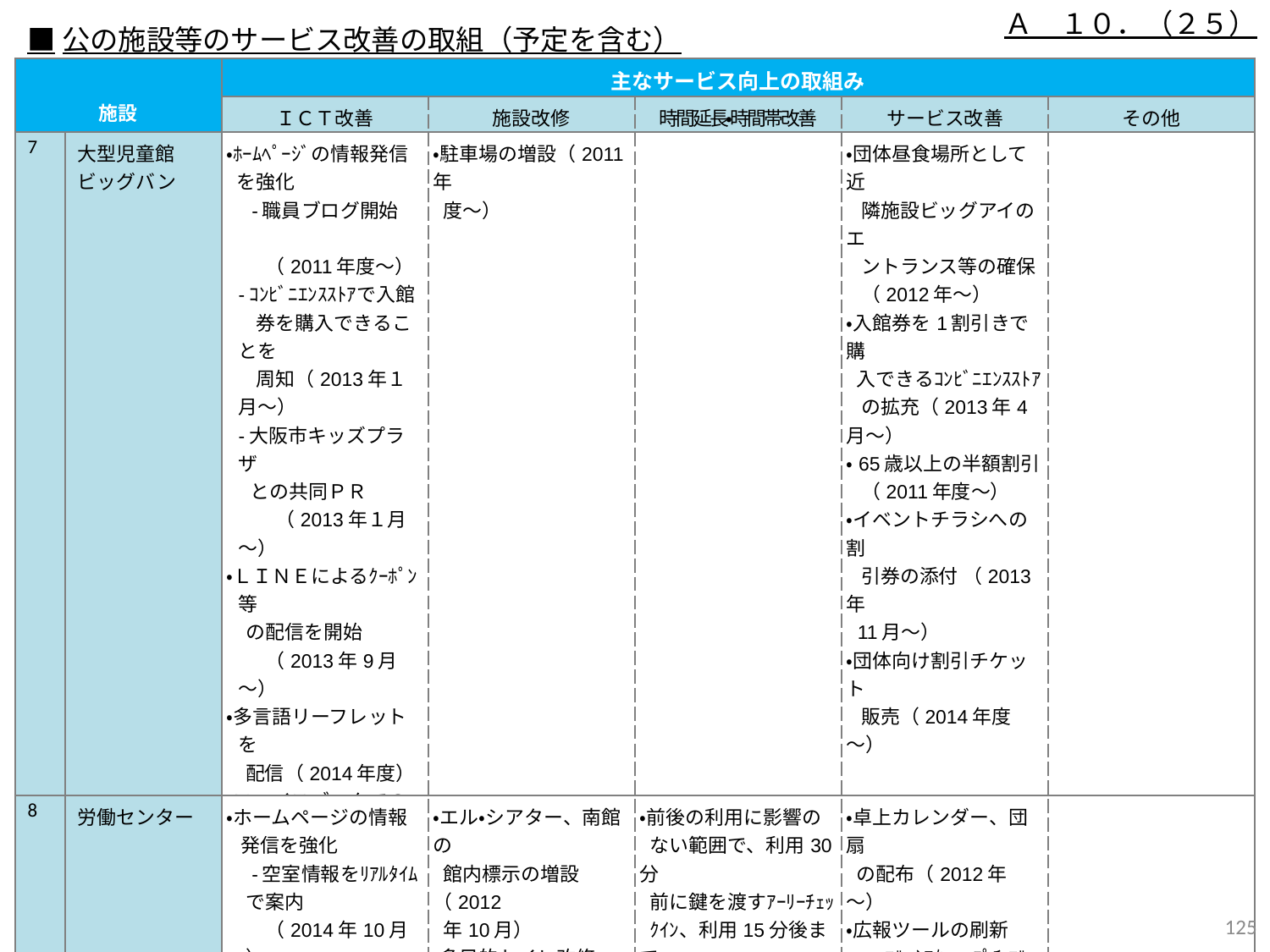

Ａ　１０．（２５）
■公の施設等のサービス改善の取組（予定を含む）
| 施設 |  | 主なサービス向上の取組み |  |  |  |  |
| --- | --- | --- | --- | --- | --- | --- |
|  |  | ＩＣＴ改善 | 施設改修 | 時間延長・時間帯改善 | サービス改善 | その他 |
| 7 | 大型児童館ビッグバン | ・ﾎｰﾑﾍﾟｰｼﾞの情報発信 を強化 　-職員ブログ開始　　 　　（2011年度～） -ｺﾝﾋﾞﾆｴﾝｽｽﾄｱで入館 　券を購入できることを 　周知（2013年１月～） -大阪市キッズプラザ 　 との共同ＰＲ 　　（2013年１月～） ・ＬＩＮＥによるｸｰﾎﾟﾝ等 　の配信を開始 　　（2013年9月～） ・多言語リーフレットを 配信（2014年度） ・フェイスブックでの情 報配信を開始 （2016年度～） | ・駐車場の増設（2011年 度～） |  | ・団体昼食場所として近 隣施設ビッグアイのエ ントランス等の確保 （2012年～） ・入館券を1割引きで購 入できるｺﾝﾋﾞﾆｴﾝｽｽﾄｱ の拡充（2013年4月～） ・65歳以上の半額割引 （2011年度～） ・イベントチラシへの割 引券の添付 （2013年 11月～） ・団体向け割引チケット 販売（2014年度～） |  |
| 8 | 労働センター | ・ホームページの情報 発信を強化 　-空室情報をﾘｱﾙﾀｲﾑ 　で案内 　　（2014年10月～） ・貸し会議室検索サイト （会議室ドットコム）に 掲載し、会議室の利用 情報を広く発信 　　（2018年７月） | ・エル・シアター、南館の 館内標示の増設（2012 年10月） ・多目的トイレ改修 （2014年11月） ・エル・シアターロビー等 の改修（2016年3月） ・５、６、７階EVﾎｰﾙ及び 　廊下ﾌﾛｱｶｰﾍﾟｯﾄ貼り 　替え、トイレ改修 （2016年5月・2017年5 月・2018年5月） | ・前後の利用に影響の ない範囲で、利用30分 前に鍵を渡すｱｰﾘｰﾁｪｯ ｸｲﾝ、利用15分後まで　 延長できるﾚｲﾄﾁｪｯｸｱｳ ﾄの各ｻｰﾋﾞｽを実施　 　　（2011年～） | ・卓上カレンダー、団扇 の配布（2012年～） ・広報ツールの刷新 　－ｴﾙ･ｼｱﾀｰ、ﾌﾟﾁ・ｴﾙ、 　　ｷﾞｬﾗﾘｰの専用チラシ　　 　　の作成（2015年～） ・館内の利便性を高め るため、催し案内ディス プレイの配置を変更 (2018年4月） |  |
125